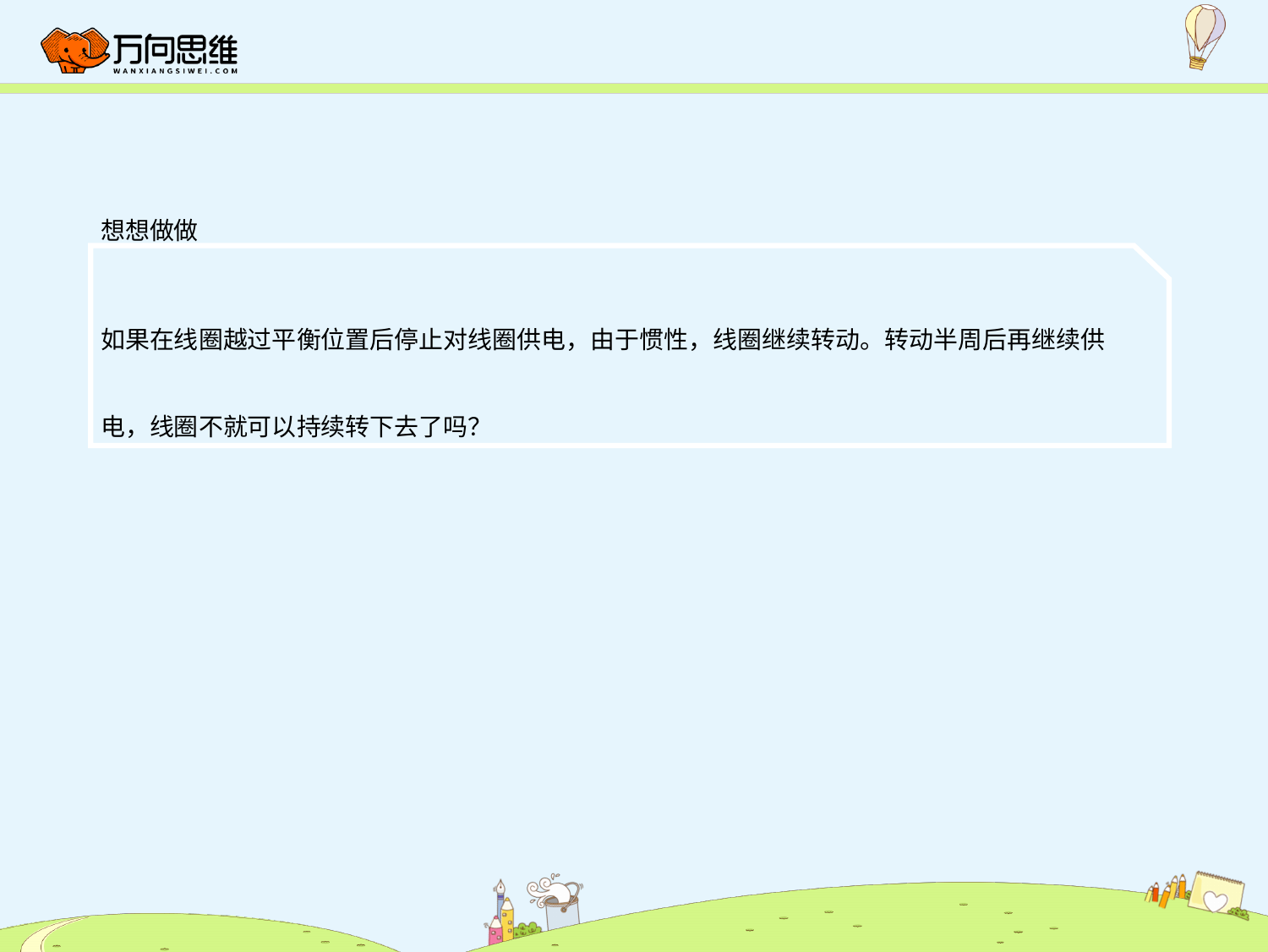

想想做做
如果在线圈越过平衡位置后停止对线圈供电，由于惯性，线圈继续转动。转动半周后再继续供电，线圈不就可以持续转下去了吗？